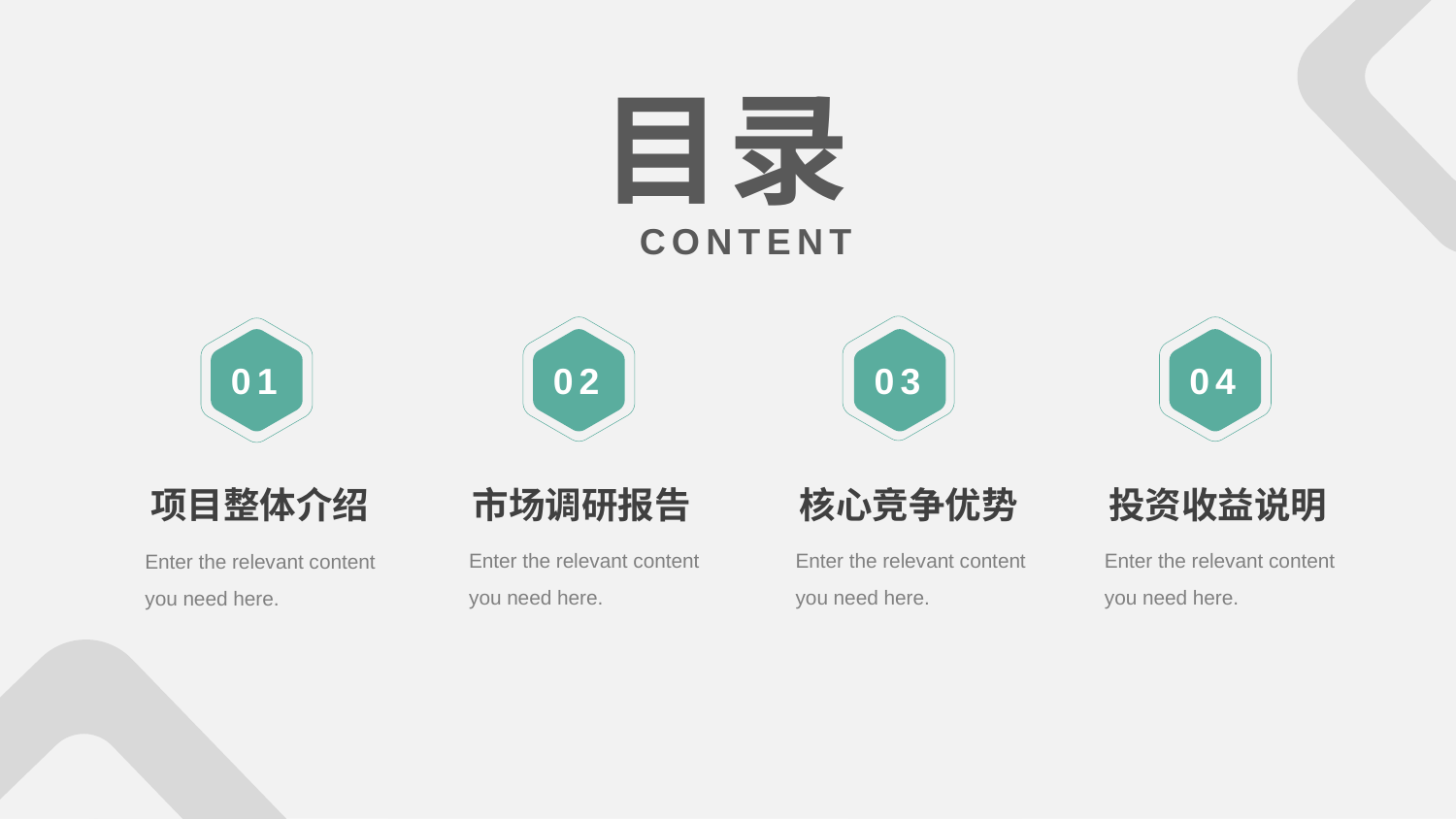

目录
CONTENT

01

02

03

04
项目整体介绍
市场调研报告
核心竞争优势
投资收益说明
Enter the relevant content you need here.
Enter the relevant content you need here.
Enter the relevant content you need here.
Enter the relevant content you need here.